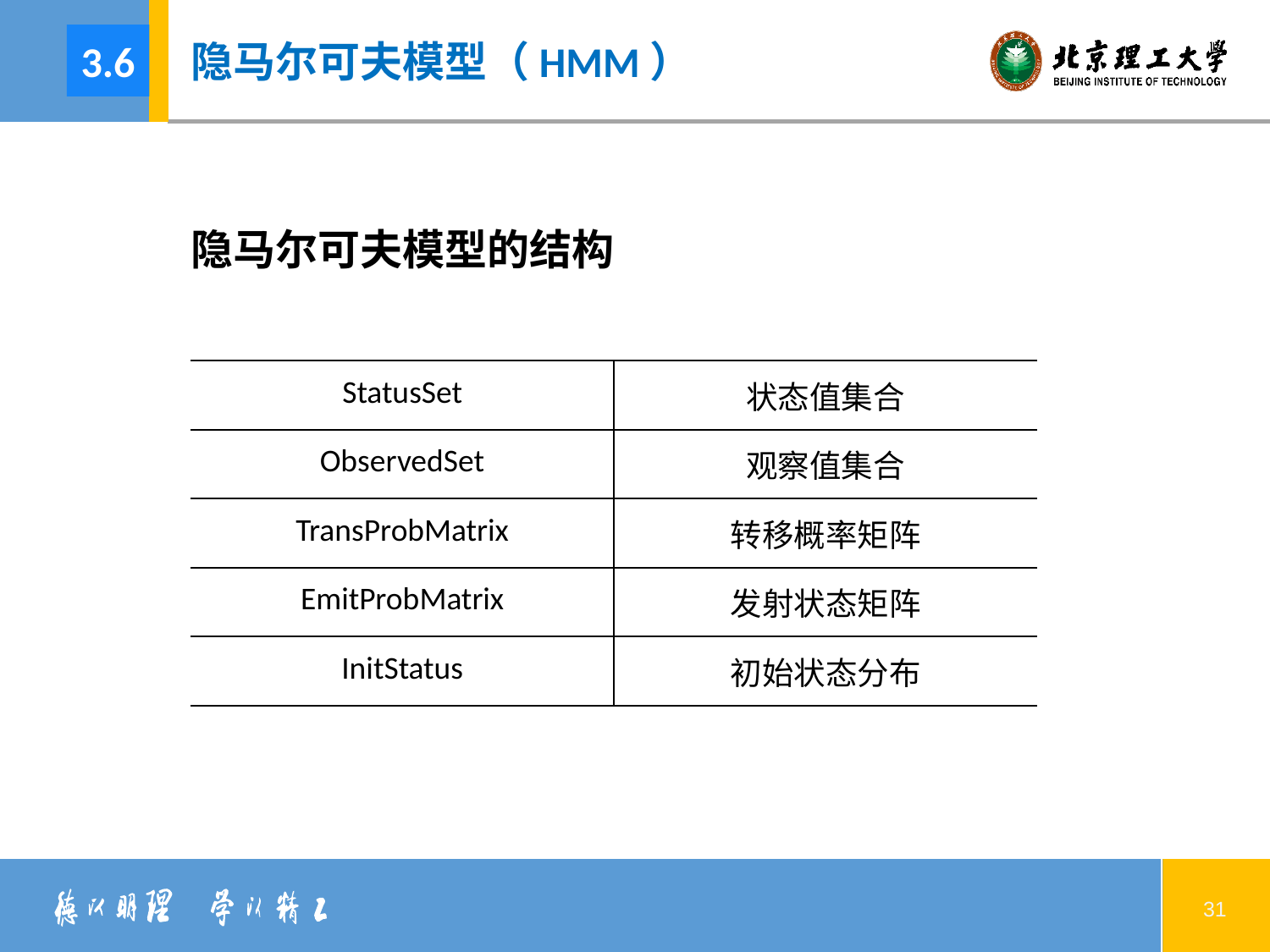

3.6
隐马尔可夫模型（HMM）
隐马尔可夫模型的结构
| StatusSet | 状态值集合 |
| --- | --- |
| ObservedSet | 观察值集合 |
| TransProbMatrix | 转移概率矩阵 |
| EmitProbMatrix | 发射状态矩阵 |
| InitStatus | 初始状态分布 |